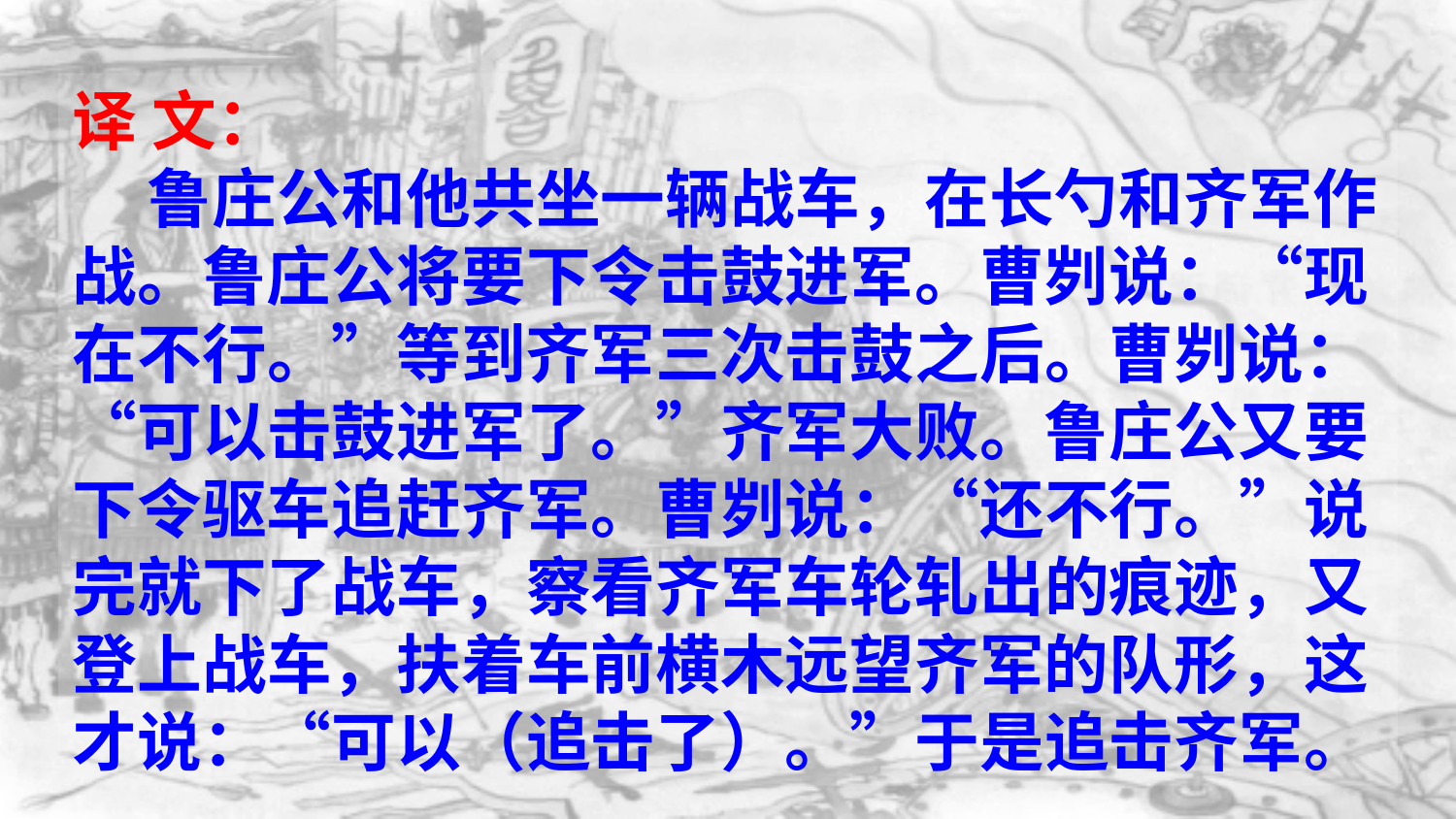

译 文：
    鲁庄公和他共坐一辆战车，在长勺和齐军作战。鲁庄公将要下令击鼓进军。曹刿说：“现在不行。”等到齐军三次击鼓之后。曹刿说：“可以击鼓进军了。”齐军大败。鲁庄公又要下令驱车追赶齐军。曹刿说：“还不行。”说完就下了战车，察看齐军车轮轧出的痕迹，又登上战车，扶着车前横木远望齐军的队形，这才说：“可以（追击了）。”于是追击齐军。